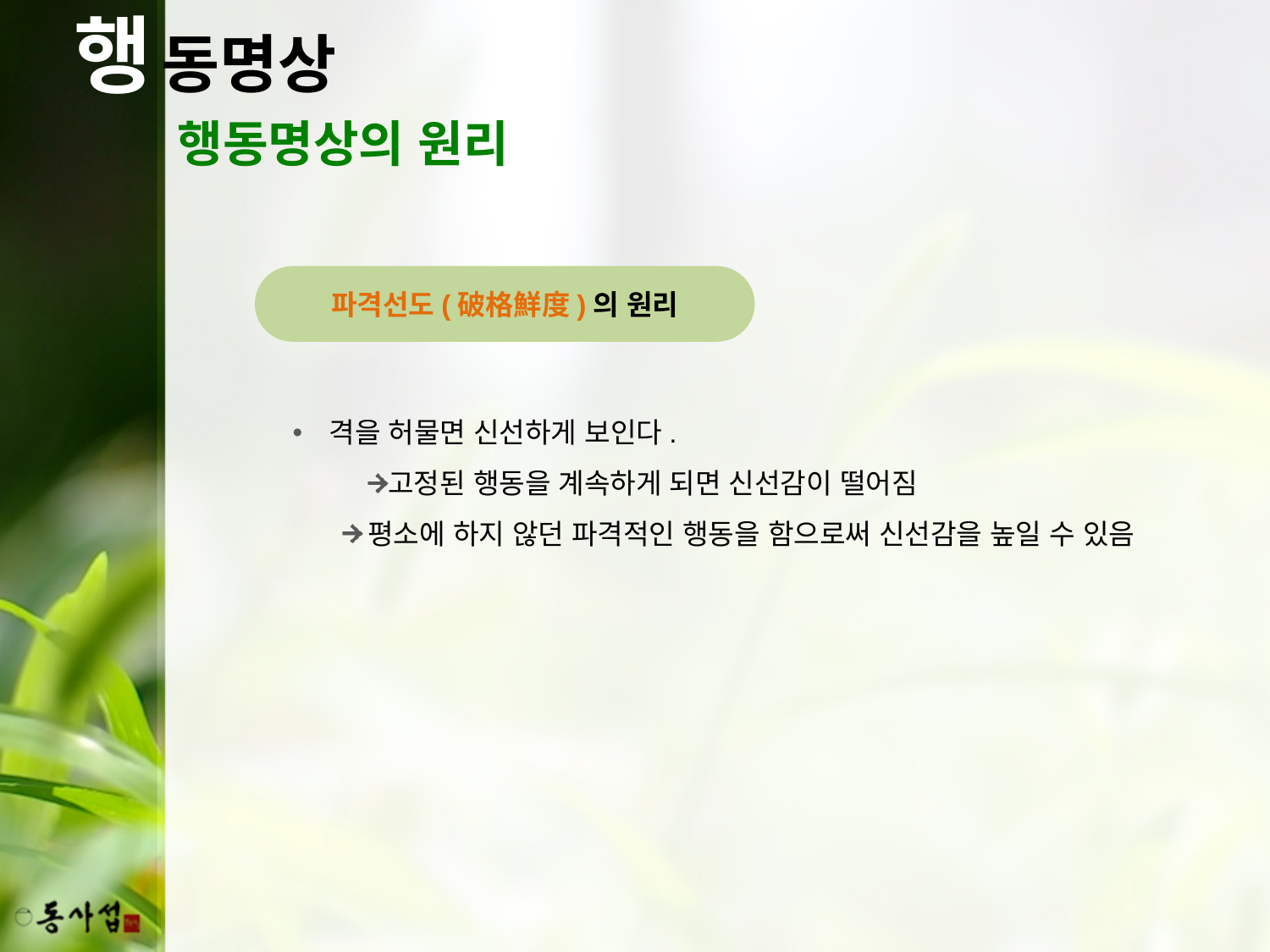

행
동명상
행동명상의 원리
파격선도(破格鮮度)의 원리
격을 허물면 신선하게 보인다.
고정된 행동을 계속하게 되면 신선감이 떨어짐
평소에 하지 않던 파격적인 행동을 함으로써 신선감을 높일 수 있음